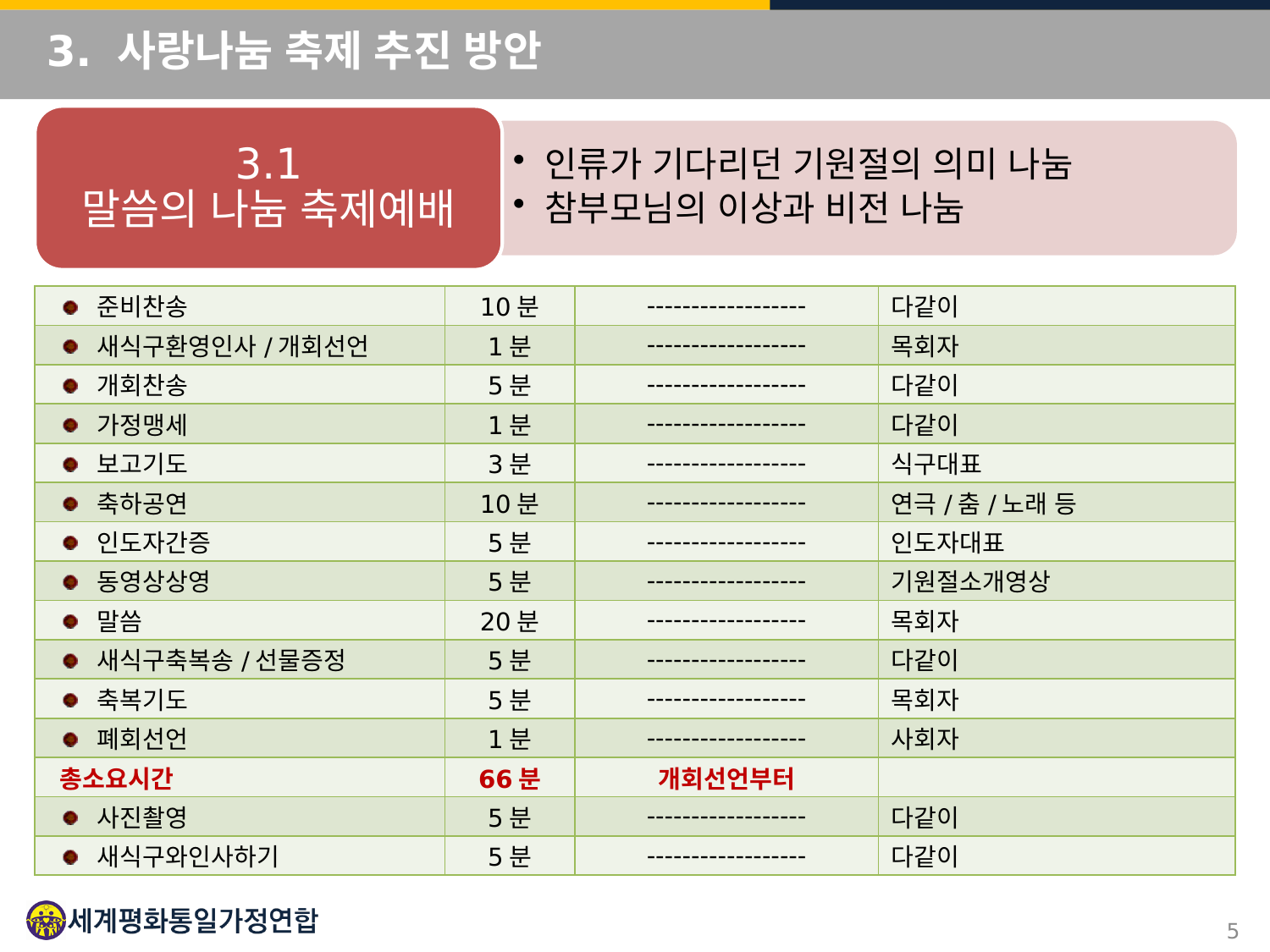

# 3. 사랑나눔 축제 추진 방안

3.1
말씀의 나눔 축제예배

인류가 기다리던 기원절의 의미 나눔
참부모님의 이상과 비전 나눔
| 준비찬송 | 10분 | ------------------ | 다같이 |
| --- | --- | --- | --- |
| 새식구환영인사/개회선언 | 1분 | ------------------ | 목회자 |
| 개회찬송 | 5분 | ------------------ | 다같이 |
| 가정맹세 | 1분 | ------------------ | 다같이 |
| 보고기도 | 3분 | ------------------ | 식구대표 |
| 축하공연 | 10분 | ------------------ | 연극/춤/노래 등 |
| 인도자간증 | 5분 | ------------------ | 인도자대표 |
| 동영상상영 | 5분 | ------------------ | 기원절소개영상 |
| 말씀 | 20분 | ------------------ | 목회자 |
| 새식구축복송/선물증정 | 5분 | ------------------ | 다같이 |
| 축복기도 | 5분 | ------------------ | 목회자 |
| 폐회선언 | 1분 | ------------------ | 사회자 |
| 총소요시간 | 66분 | 개회선언부터 |  |
| 사진촬영 | 5분 | ------------------ | 다같이 |
| 새식구와인사하기 | 5분 | ------------------ | 다같이 |
5